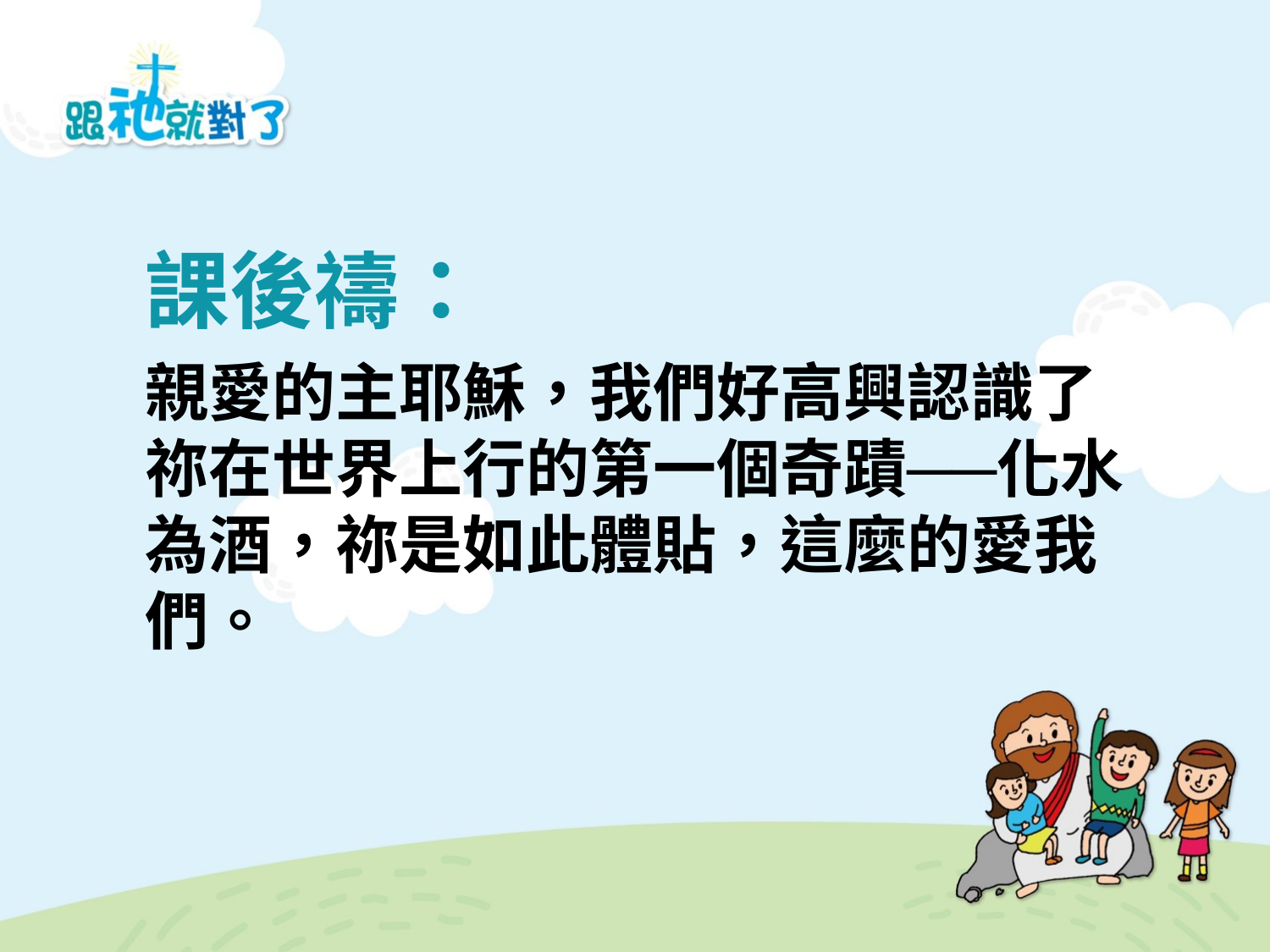

課後禱：
親愛的主耶穌，我們好高興認識了祢在世界上行的第一個奇蹟──化水為酒，祢是如此體貼，這麼的愛我們。